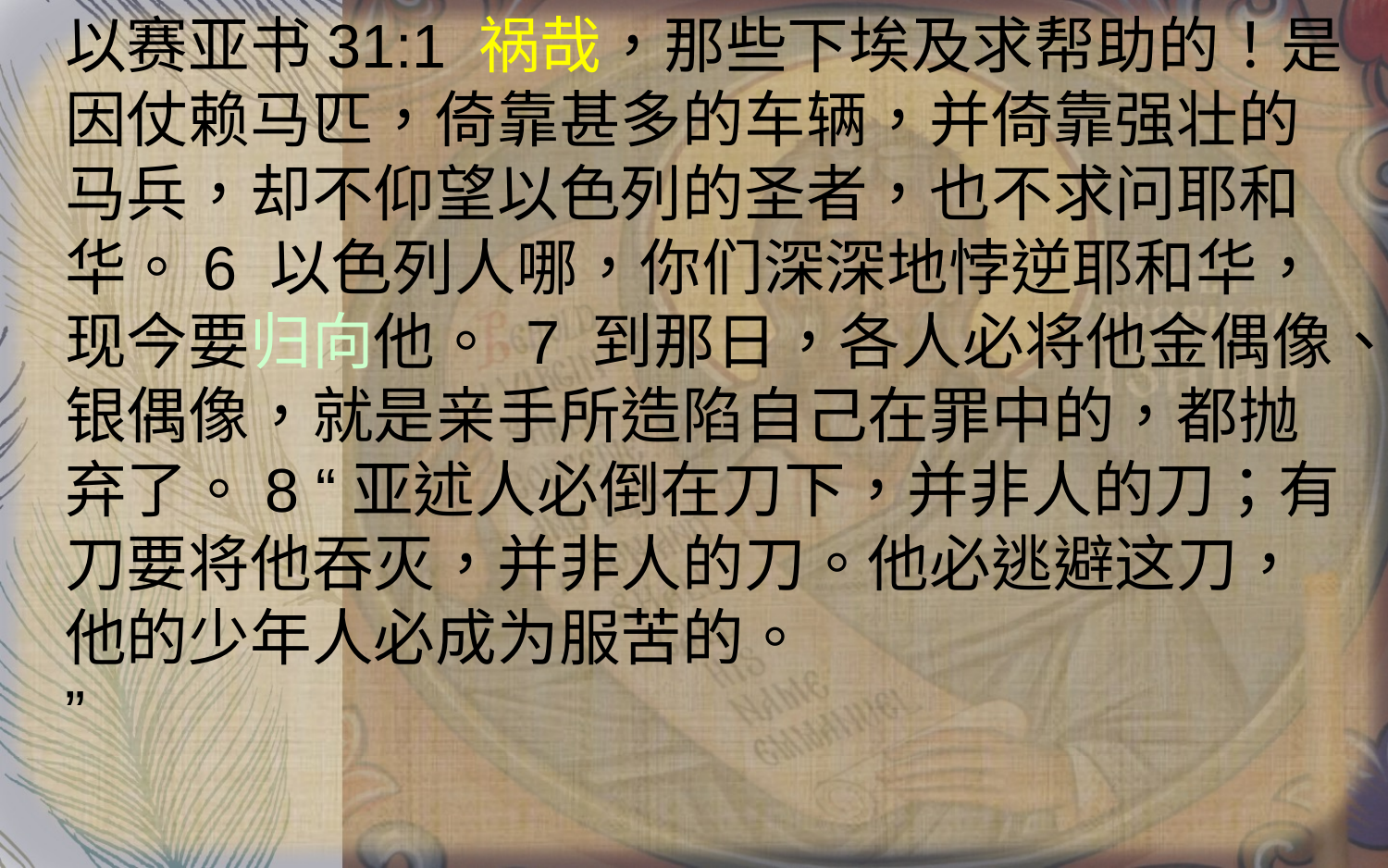

以赛亚书31:1 祸哉，那些下埃及求帮助的！是因仗赖马匹，倚靠甚多的车辆，并倚靠强壮的马兵，却不仰望以色列的圣者，也不求问耶和华。6 以色列人哪，你们深深地悖逆耶和华，现今要归向他。 7 到那日，各人必将他金偶像、银偶像，就是亲手所造陷自己在罪中的，都抛弃了。8 “亚述人必倒在刀下，并非人的刀；有刀要将他吞灭，并非人的刀。他必逃避这刀，他的少年人必成为服苦的。
”